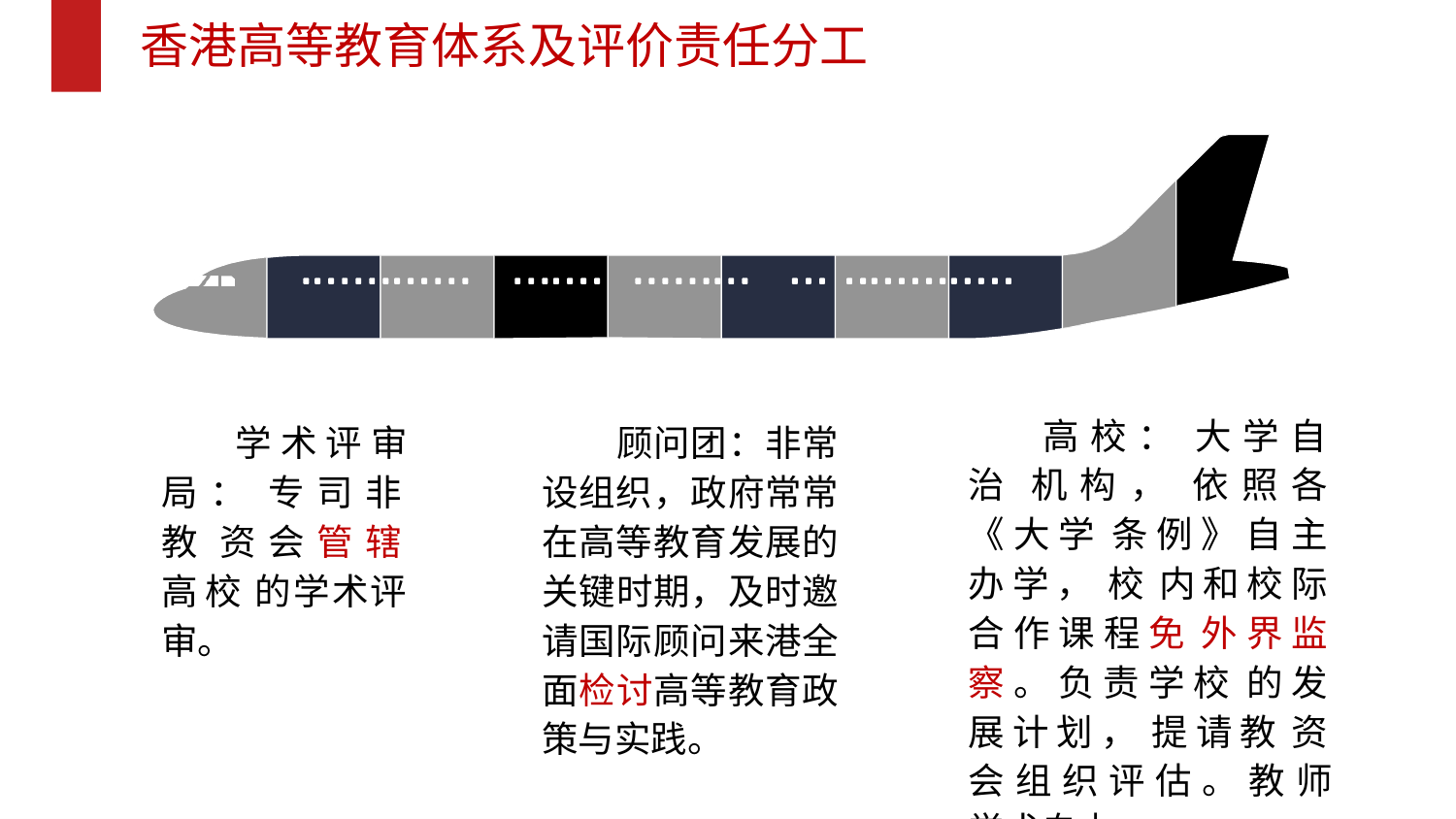

# 香港高等教育体系及评价责任分工

高校： 大学自治 机构， 依照各《大学 条例》自主办学， 校 内和校际合作课程免 外界监察。负责学校 的发展计划， 提请教 资会组织评估。教师 学术自由。
学术评审 局： 专司非教 资会管辖高校 的学术评审。
顾问团：非常 设组织，政府常常 在高等教育发展的 关键时期，及时邀 请国际顾问来港全 面检讨高等教育政 策与实践。